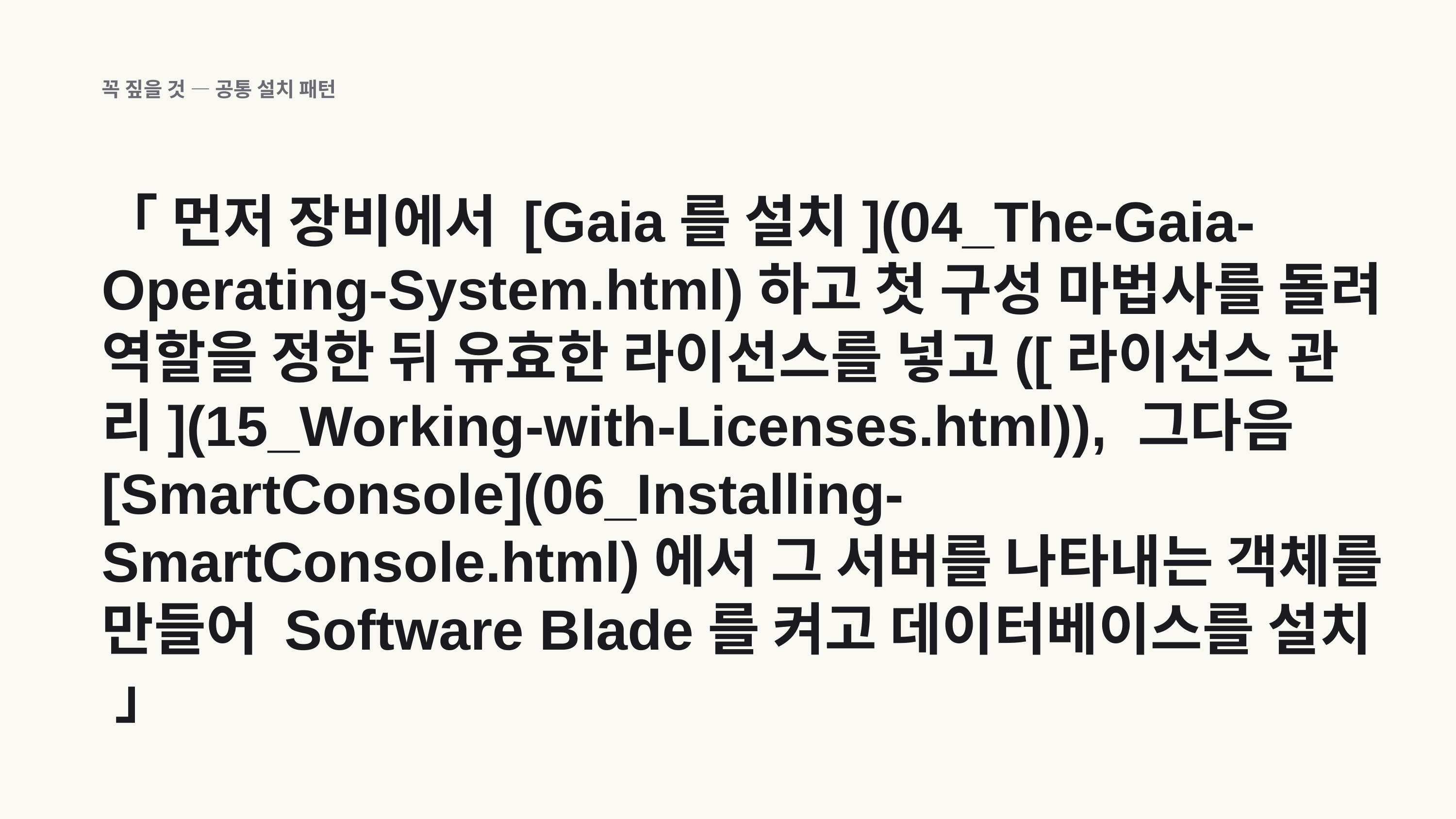

꼭 짚을 것 — 공통 설치 패턴
「 먼저 장비에서 [Gaia를 설치](04_The-Gaia-Operating-System.html)하고 첫 구성 마법사를 돌려 역할을 정한 뒤 유효한 라이선스를 넣고([라이선스 관리](15_Working-with-Licenses.html)), 그다음 [SmartConsole](06_Installing-SmartConsole.html)에서 그 서버를 나타내는 객체를 만들어 Software Blade를 켜고 데이터베이스를 설치 」